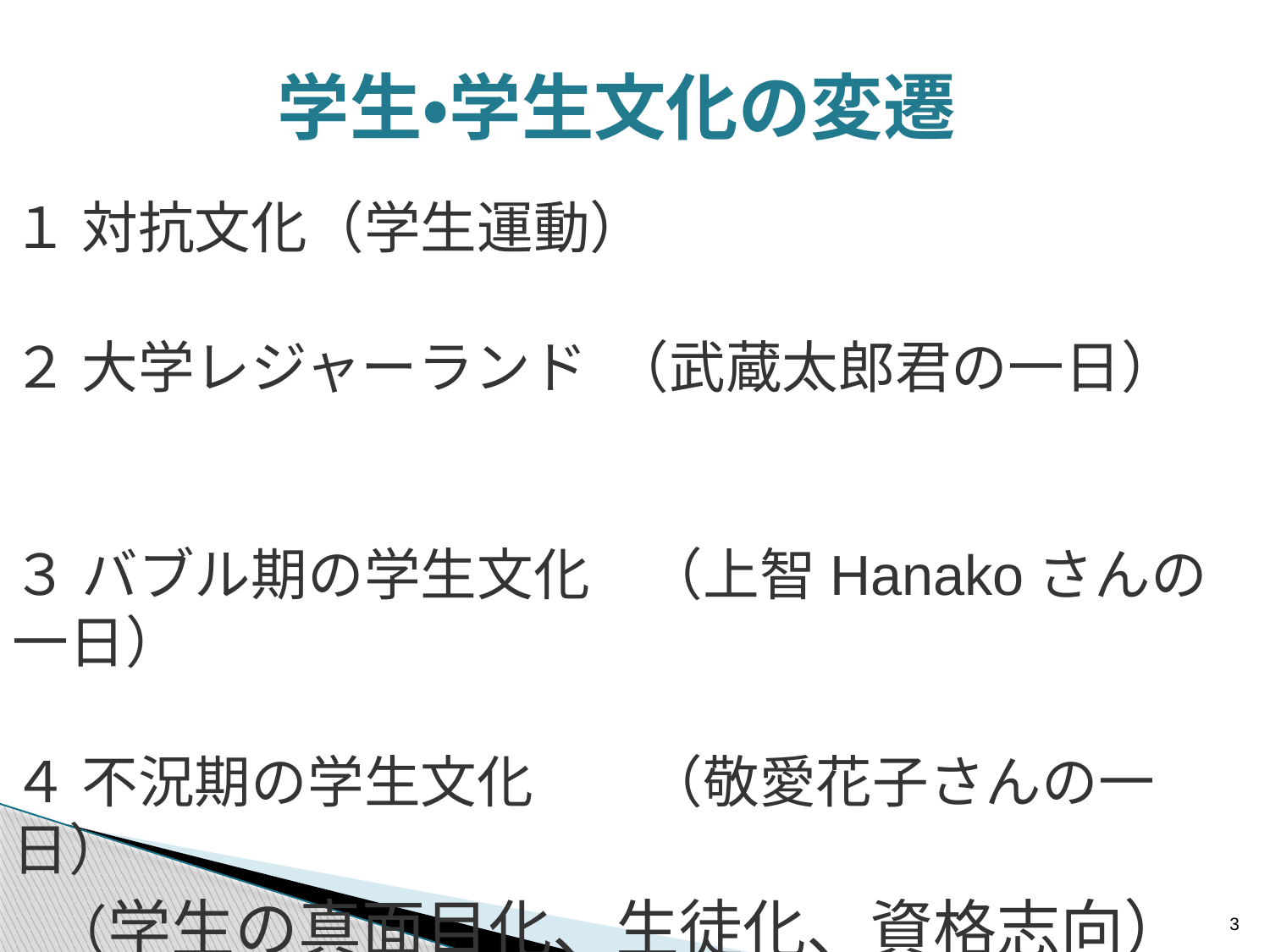

# 学生・学生文化の変遷
１ 対抗文化（学生運動）

２ 大学レジャーランド  （武蔵太郎君の一日）

３ バブル期の学生文化　（上智Hanakoさんの一日）

４ 不況期の学生文化　　（敬愛花子さんの一日）
  （学生の真面目化、生徒化、資格志向）
3